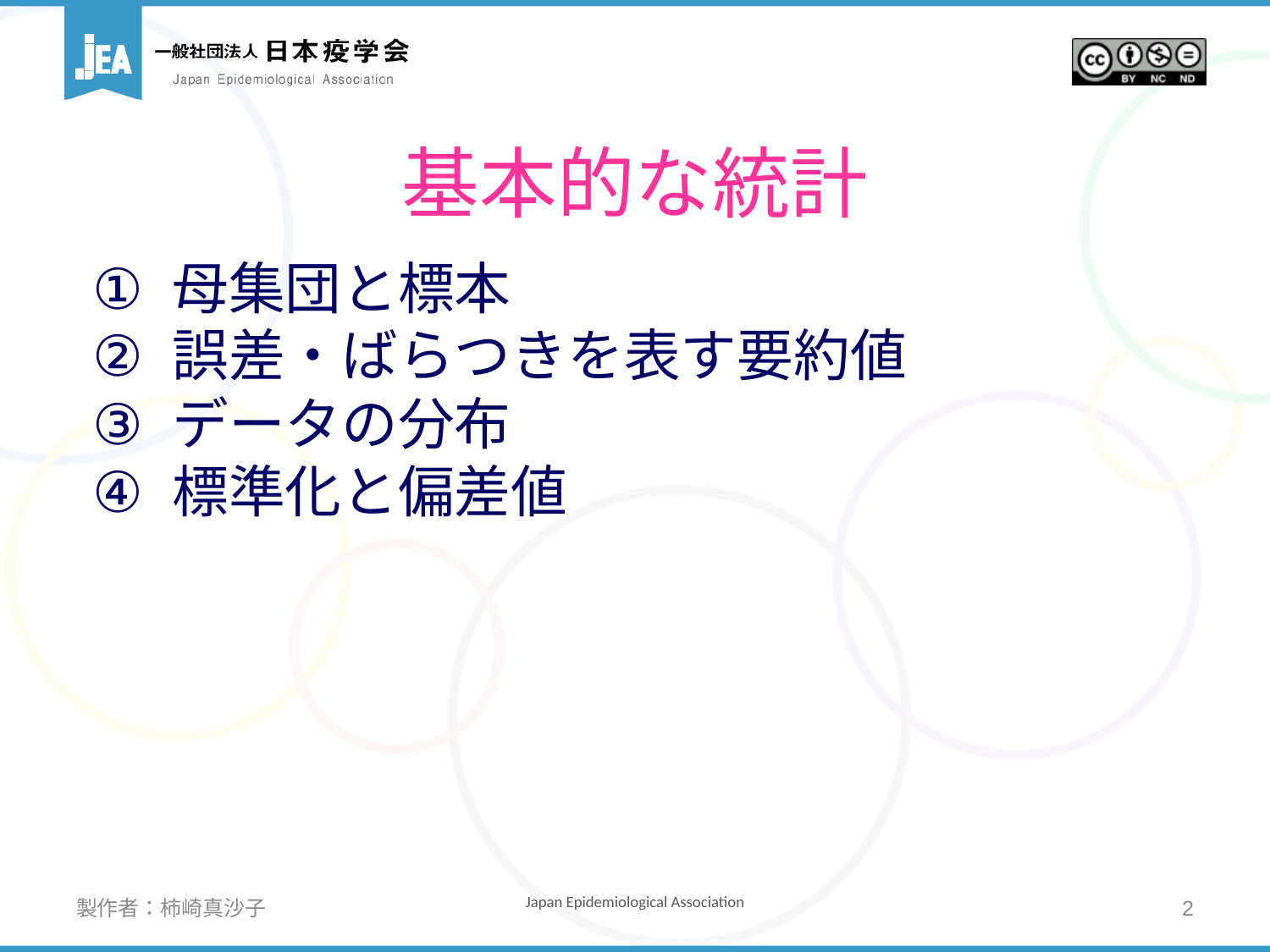

# 基本的な統計
母集団と標本
誤差・ばらつきを表す要約値
データの分布
標準化と偏差値
製作者：柿崎真沙子
2